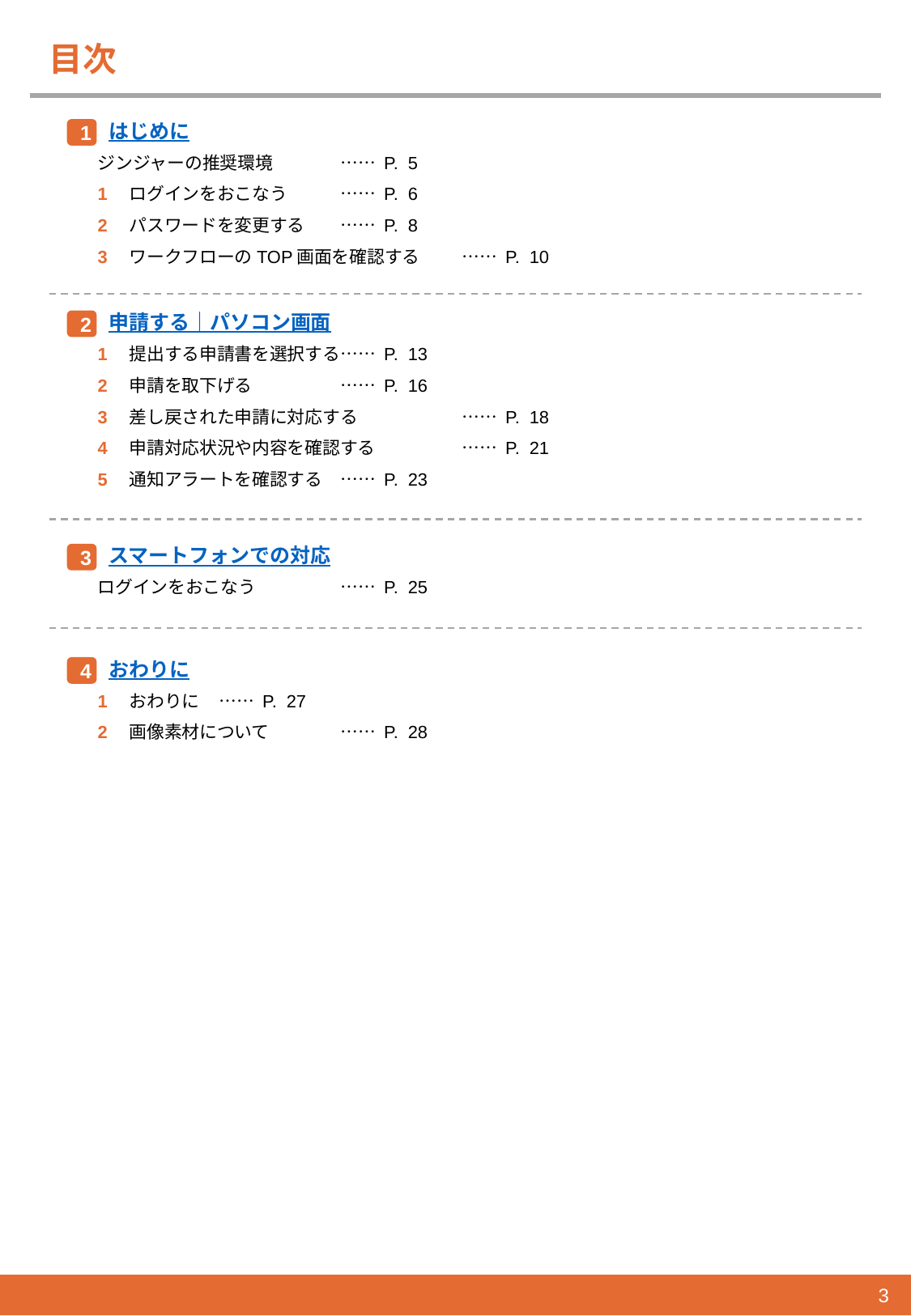

# 目次
はじめに
1
ジンジャーの推奨環境	…… P.  5
1　ログインをおこなう　	…… P.  6
2　パスワードを変更する　	…… P.  8
3　ワークフローのTOP画面を確認する　	…… P.  10
申請する｜パソコン画面
2
1　提出する申請書を選択する	…… P.  13
2　申請を取下げる	…… P.  16
3　差し戻された申請に対応する	…… P.  18
4　申請対応状況や内容を確認する	…… P.  21
5　通知アラートを確認する	…… P.  23
スマートフォンでの対応
3
ログインをおこなう	…… P.  25
おわりに
4
1　おわりに	…… P.  27
2　画像素材について	…… P.  28
3